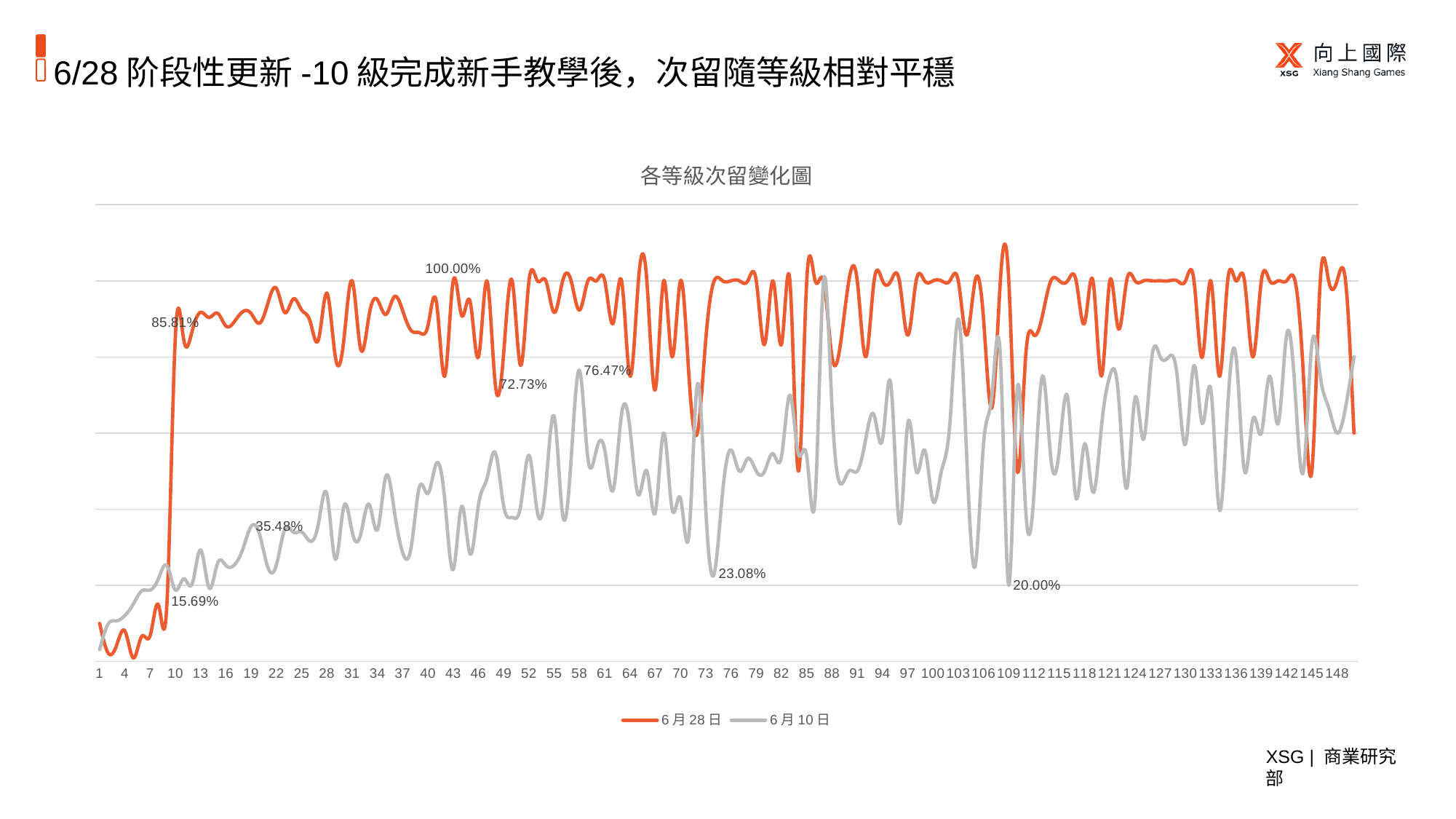

# 6/28阶段性更新-10級完成新手教學後，次留隨等級相對平穩

### Chart: 各等級次留變化圖

| Category | 6月28日 | 6月10日 |
|---|---|---|
| 1 | 0.1 | 0.030991735537190084 |
| 2 | 0.02247191011235955 | 0.09813084112149532 |
| 3 | 0.041666666666666664 | 0.10660980810234541 |
| 4 | 0.07981220657276995 | 0.12087912087912088 |
| 5 | 0.00909090909090909 | 0.15085158150851583 |
| 6 | 0.06593406593406594 | 0.18543046357615894 |
| 7 | 0.06818181818181818 | 0.1875 |
| 8 | 0.14772727272727273 | 0.2186046511627907 |
| 9 | 0.1568627450980392 | 0.25142857142857145 |
| 10 | 0.8580645161290322 | 0.18726591760299627 |
| 11 | 0.84375 | 0.21717171717171718 |
| 12 | 0.8691588785046729 | 0.20454545454545456 |
| 13 | 0.9173553719008265 | 0.29310344827586204 |
| 14 | 0.9038461538461539 | 0.19327731092436976 |
| 15 | 0.9148936170212766 | 0.25757575757575757 |
| 16 | 0.8813559322033898 | 0.25203252032520324 |
| 17 | 0.8928571428571429 | 0.2537313432835821 |
| 18 | 0.918918918918919 | 0.2948717948717949 |
| 19 | 0.9137931034482759 | 0.3548387096774194 |
| 20 | 0.8888888888888888 | 0.3333333333333333 |
| 21 | 0.9423076923076923 | 0.2459016393442623 |
| 22 | 0.98 | 0.2542372881355932 |
| 23 | 0.9166666666666666 | 0.3469387755102041 |
| 24 | 0.9523809523809523 | 0.33962264150943394 |
| 25 | 0.9230769230769231 | 0.34 |
| 26 | 0.8936170212765957 | 0.3157894736842105 |
| 27 | 0.8461538461538461 | 0.36363636363636365 |
| 28 | 0.967741935483871 | 0.43902439024390244 |
| 29 | 0.8 | 0.2682926829268293 |
| 30 | 0.84375 | 0.4067796610169492 |
| 31 | 1.0 | 0.34 |
| 32 | 0.8214285714285714 | 0.3333333333333333 |
| 33 | 0.9090909090909091 | 0.41304347826086957 |
| 34 | 0.95 | 0.34615384615384615 |
| 35 | 0.9117647058823529 | 0.4864864864864865 |
| 36 | 0.9583333333333334 | 0.3953488372093023 |
| 37 | 0.9210526315789473 | 0.2857142857142857 |
| 38 | 0.8695652173913043 | 0.3 |
| 39 | 0.8636363636363636 | 0.4594594594594595 |
| 40 | 0.8823529411764706 | 0.4411764705882353 |
| 41 | 0.9444444444444444 | 0.52 |
| 42 | 0.75 | 0.4230769230769231 |
| 43 | 1.0 | 0.2413793103448276 |
| 44 | 0.9090909090909091 | 0.4074074074074074 |
| 45 | 0.9459459459459459 | 0.2826086956521739 |
| 46 | 0.8 | 0.4117647058823529 |
| 47 | 1.0 | 0.48 |
| 48 | 0.7272727272727273 | 0.5483870967741935 |
| 49 | 0.8125 | 0.4074074074074074 |
| 50 | 1.0 | 0.3783783783783784 |
| 51 | 0.7777777777777778 | 0.4074074074074074 |
| 52 | 1.0 | 0.5416666666666666 |
| 53 | 1.0 | 0.391304347826087 |
| 54 | 1.0 | 0.46153846153846156 |
| 55 | 0.9166666666666666 | 0.6428571428571429 |
| 56 | 1.0 | 0.38461538461538464 |
| 57 | 1.0 | 0.5294117647058824 |
| 58 | 0.9230769230769231 | 0.7647058823529411 |
| 59 | 1.0 | 0.5333333333333333 |
| 60 | 1.0 | 0.5555555555555556 |
| 61 | 1.0 | 0.5555555555555556 |
| 62 | 0.8888888888888888 | 0.45 |
| 63 | 1.0 | 0.65 |
| 64 | 0.75 | 0.6111111111111112 |
| 65 | 1.0 | 0.4375 |
| 66 | 1.0 | 0.5 |
| 67 | 0.7142857142857143 | 0.391304347826087 |
| 68 | 1.0 | 0.6 |
| 69 | 0.8 | 0.4 |
| 70 | 1.0 | 0.42857142857142855 |
| 71 | 0.75 | 0.3333333333333333 |
| 72 | 0.6 | 0.7272727272727273 |
| 73 | 0.8461538461538461 | 0.4 |
| 74 | 1.0 | 0.23076923076923078 |
| 75 | 1.0 | 0.4444444444444444 |
| 76 | 1.0 | 0.5555555555555556 |
| 77 | 1.0 | 0.5 |
| 78 | 1.0 | 0.5333333333333333 |
| 79 | 1.0 | 0.5 |
| 80 | 0.8333333333333334 | 0.5 |
| 81 | 1.0 | 0.5454545454545454 |
| 82 | 0.8333333333333334 | 0.5384615384615384 |
| 83 | 1.0 | 0.7 |
| 84 | 0.5 | 0.5454545454545454 |
| 85 | 1.0 | 0.5384615384615384 |
| 86 | 1.0 | 0.42857142857142855 |
| 87 | 1.0 | 1.0 |
| 88 | 0.8 | 0.6666666666666666 |
| 89 | 0.8333333333333334 | 0.4666666666666667 |
| 90 | 1.0 | 0.5 |
| 91 | 1.0 | 0.5 |
| 92 | 0.8 | 0.5833333333333334 |
| 93 | 1.0 | 0.6470588235294118 |
| 94 | 1.0 | 0.5833333333333334 |
| 95 | 1.0 | 0.7272727272727273 |
| 96 | 1.0 | 0.36363636363636365 |
| 97 | 0.8571428571428571 | 0.625 |
| 98 | 1.0 | 0.5 |
| 99 | 1.0 | 0.5555555555555556 |
| 100 | 1.0 | 0.42105263157894735 |
| 101 | 1.0 | 0.5 |
| 102 | 1.0 | 0.625 |
| 103 | 1.0 | 0.9 |
| 104 | 0.8571428571428571 | 0.5384615384615384 |
| 105 | 1.0 | 0.25 |
| 106 | 0.9 | 0.5714285714285714 |
| 107 | 0.6666666666666666 | 0.7 |
| 108 | 1.0 | 0.8 |
| 109 | 1.0 | 0.2 |
| 110 | 0.5 | 0.7142857142857143 |
| 111 | 0.8 | 0.4 |
| 112 | 0.8571428571428571 | 0.4444444444444444 |
| 113 | 0.9090909090909091 | 0.75 |
| 114 | 1.0 | 0.5333333333333333 |
| 115 | 1.0 | 0.5555555555555556 |
| 116 | 1.0 | 0.6923076923076923 |
| 117 | 1.0 | 0.42857142857142855 |
| 118 | 0.8888888888888888 | 0.5714285714285714 |
| 119 | 1.0 | 0.4444444444444444 |
| 120 | 0.75 | 0.6153846153846154 |
| 121 | 1.0 | 0.75 |
| 122 | 0.875 | 0.7058823529411765 |
| 123 | 1.0 | 0.45454545454545453 |
| 124 | 1.0 | 0.6923076923076923 |
| 125 | 1.0 | 0.5833333333333334 |
| 126 | 1.0 | 0.8 |
| 127 | 1.0 | 0.8 |
| 128 | 1.0 | 0.8 |
| 129 | 1.0 | 0.75 |
| 130 | 1.0 | 0.5714285714285714 |
| 131 | 1.0 | 0.7777777777777778 |
| 132 | 0.8 | 0.625 |
| 133 | 1.0 | 0.7142857142857143 |
| 134 | 0.75 | 0.4 |
| 135 | 1.0 | 0.6666666666666666 |
| 136 | 1.0 | 0.8 |
| 137 | 1.0 | 0.5 |
| 138 | 0.8 | 0.6363636363636364 |
| 139 | 1.0 | 0.6 |
| 140 | 1.0 | 0.75 |
| 141 | 1.0 | 0.625 |
| 142 | 1.0 | 0.8571428571428571 |
| 143 | 1.0 | 0.7142857142857143 |
| 144 | 0.75 | 0.5 |
| 145 | 0.5 | 0.8333333333333334 |
| 146 | 1.0 | 0.75 |
| 147 | 1.0 | 0.6666666666666666 |
| 148 | 1.0 | 0.6 |
| 149 | 1.0 | 0.6666666666666666 |
| 150 | 0.6 | 0.8 |